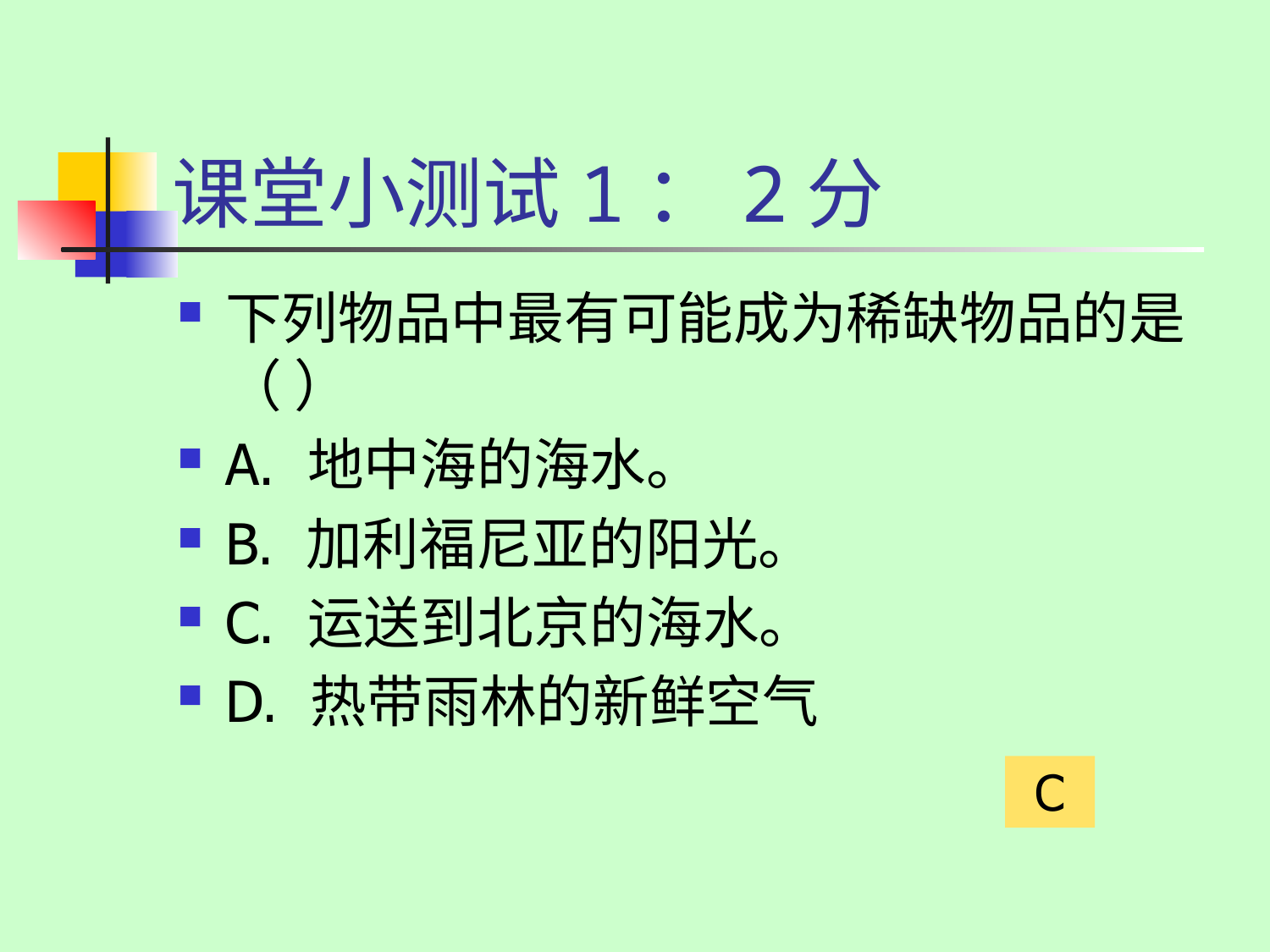

# 课堂小测试1：2分
下列物品中最有可能成为稀缺物品的是（ ）
A. 地中海的海水。
B. 加利福尼亚的阳光。
C. 运送到北京的海水。
D. 热带雨林的新鲜空气
C